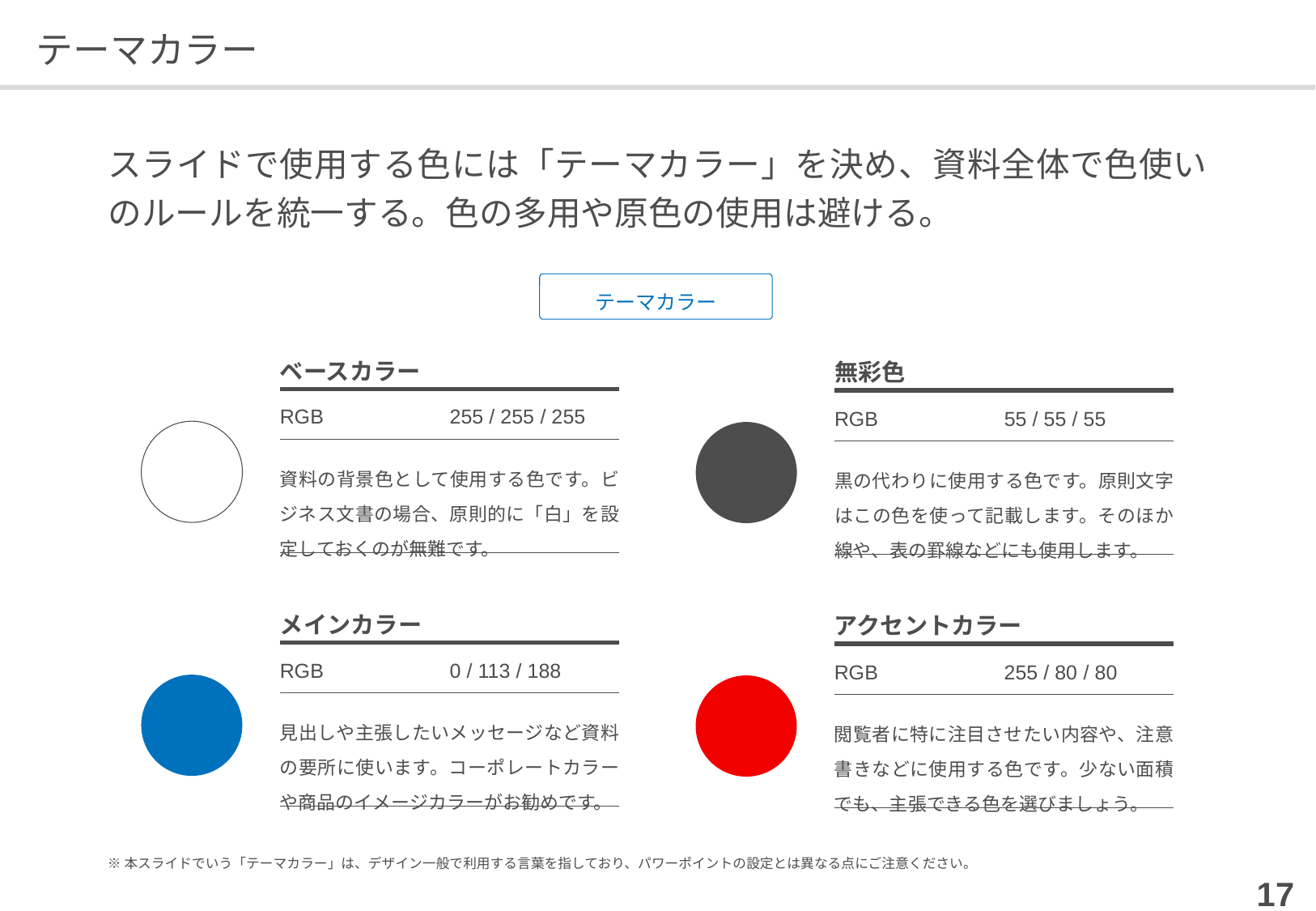

# テーマカラー
スライドで使用する色には「テーマカラー」を決め、資料全体で色使いのルールを統一する。色の多用や原色の使用は避ける。
テーマカラー
| ベースカラー |  |
| --- | --- |
| RGB | 255 / 255 / 255 |
| 資料の背景色として使用する色です。ビジネス文書の場合、原則的に「白」を設定しておくのが無難です。 |  |
| 無彩色 |  |
| --- | --- |
| RGB | 55 / 55 / 55 |
| 黒の代わりに使用する色です。原則文字はこの色を使って記載します。そのほか線や、表の罫線などにも使用します。 |  |

| メインカラー |  |
| --- | --- |
| RGB | 0 / 113 / 188 |
| 見出しや主張したいメッセージなど資料の要所に使います。コーポレートカラーや商品のイメージカラーがお勧めです。 |  |
| アクセントカラー |  |
| --- | --- |
| RGB | 255 / 80 / 80 |
| 閲覧者に特に注目させたい内容や、注意書きなどに使用する色です。少ない面積でも、主張できる色を選びましょう。 |  |

※本スライドでいう「テーマカラー」は、デザイン一般で利用する言葉を指しており、パワーポイントの設定とは異なる点にご注意ください。
17